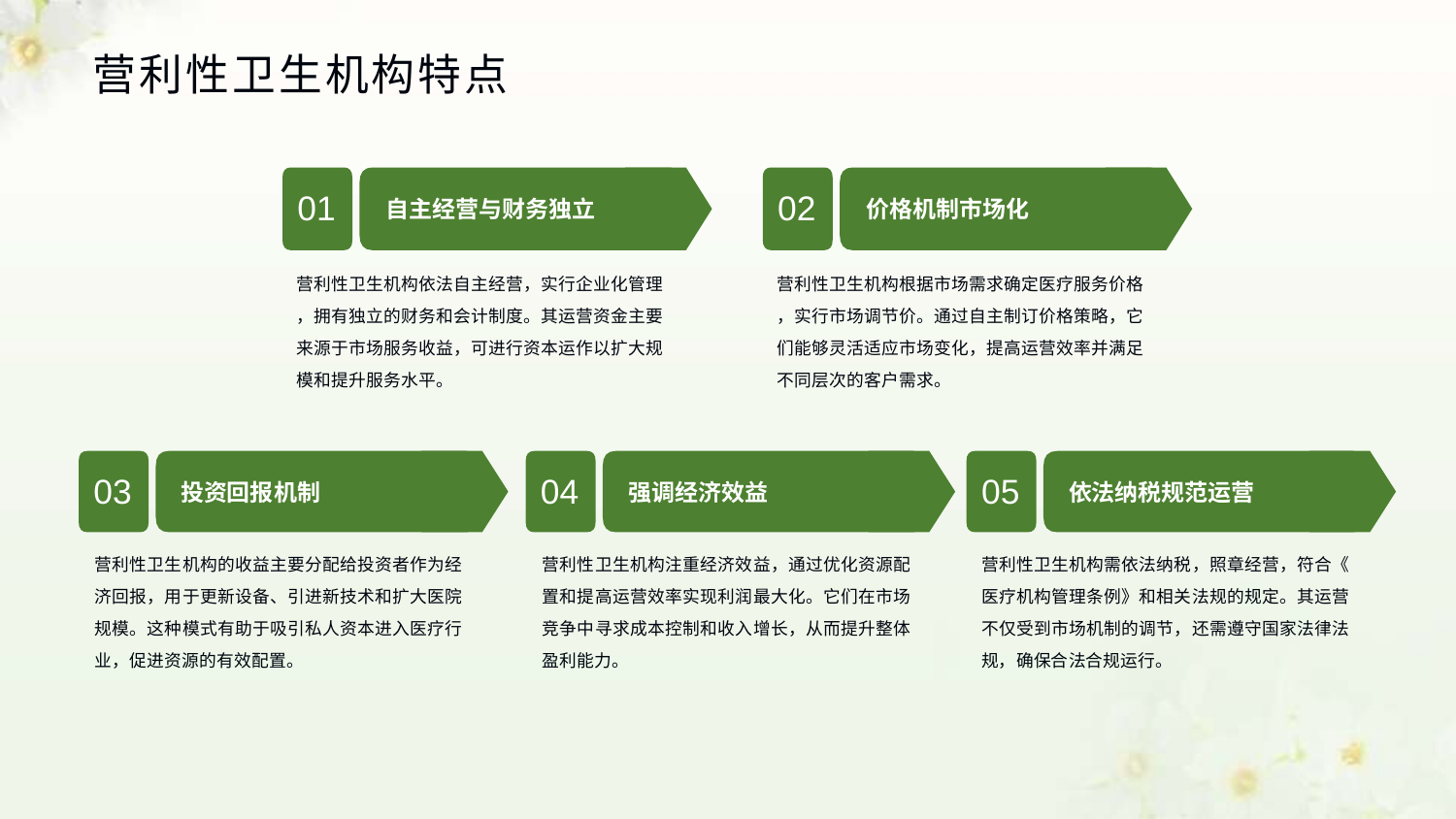

# 营利性卫生机构特点

01
02
自主经营与财务独立
价格机制市场化
营利性卫生机构依法自主经营，实行企业化管理
，拥有独立的财务和会计制度。其运营资金主要
来源于市场服务收益，可进行资本运作以扩大规 模和提升服务水平。
营利性卫生机构根据市场需求确定医疗服务价格
，实行市场调节价。通过自主制订价格策略，它
们能够灵活适应市场变化，提高运营效率并满足 不同层次的客户需求。

03
04
05
投资回报机制
强调经济效益
依法纳税规范运营
营利性卫生机构的收益主要分配给投资者作为经 济回报，用于更新设备、引进新技术和扩大医院 规模。这种模式有助于吸引私人资本进入医疗行 业，促进资源的有效配置。
营利性卫生机构需依法纳税，照章经营，符合《 医疗机构管理条例》和相关法规的规定。其运营 不仅受到市场机制的调节，还需遵守国家法律法 规，确保合法合规运行。
营利性卫生机构注重经济效益，通过优化资源配 置和提高运营效率实现利润最大化。它们在市场 竞争中寻求成本控制和收入增长，从而提升整体 盈利能力。